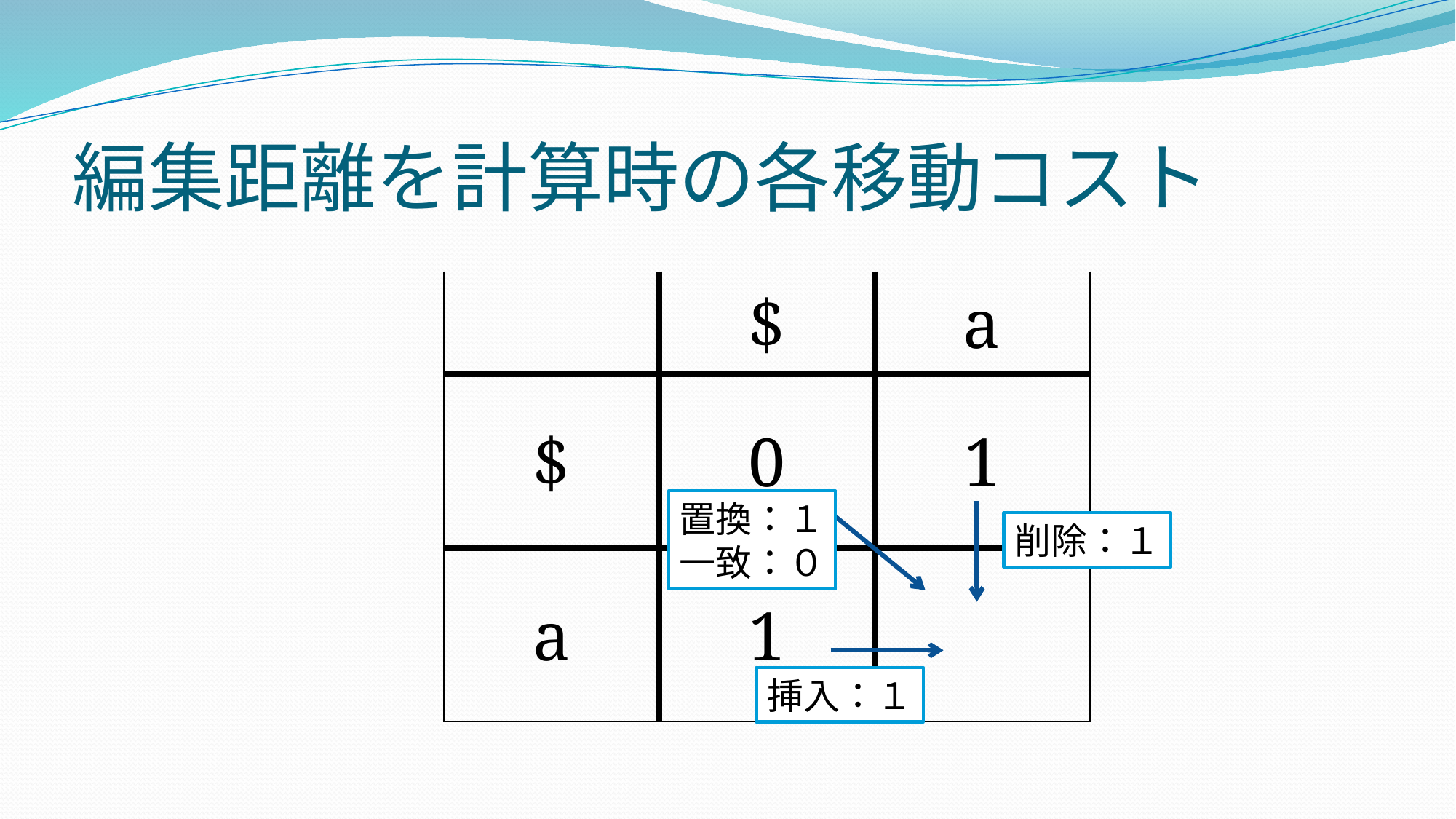

# 編集距離を計算時の各移動コスト
|  | $ | a |
| --- | --- | --- |
| $ | 0 | 1 |
| a | 1 |  |
置換：１
一致：０
削除：１
挿入：１